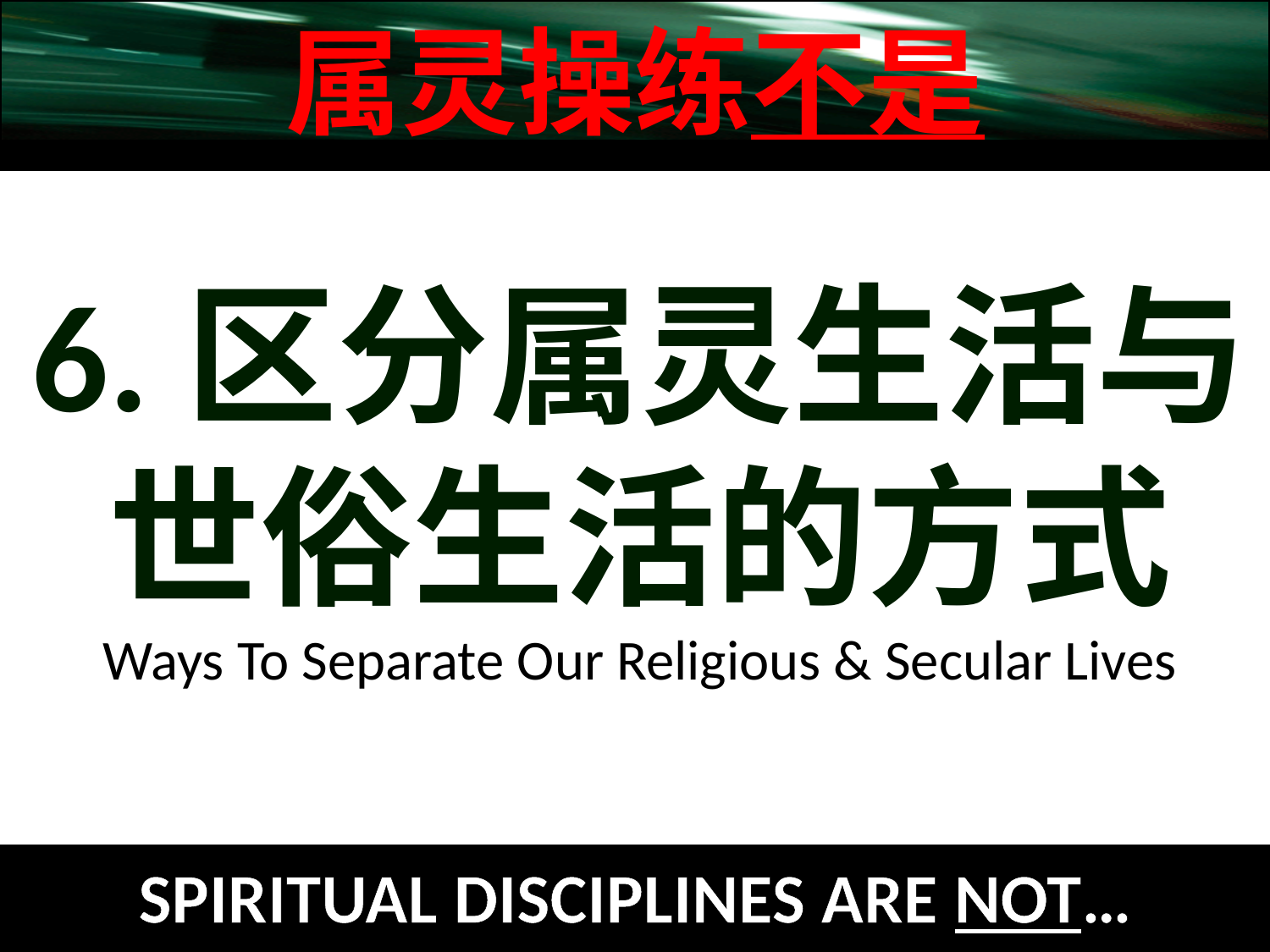

属灵操练不是

6.区分属灵生活与世俗生活的方式
Ways To Separate Our Religious & Secular Lives
SPIRITUAL DISCIPLINES ARE NOT…